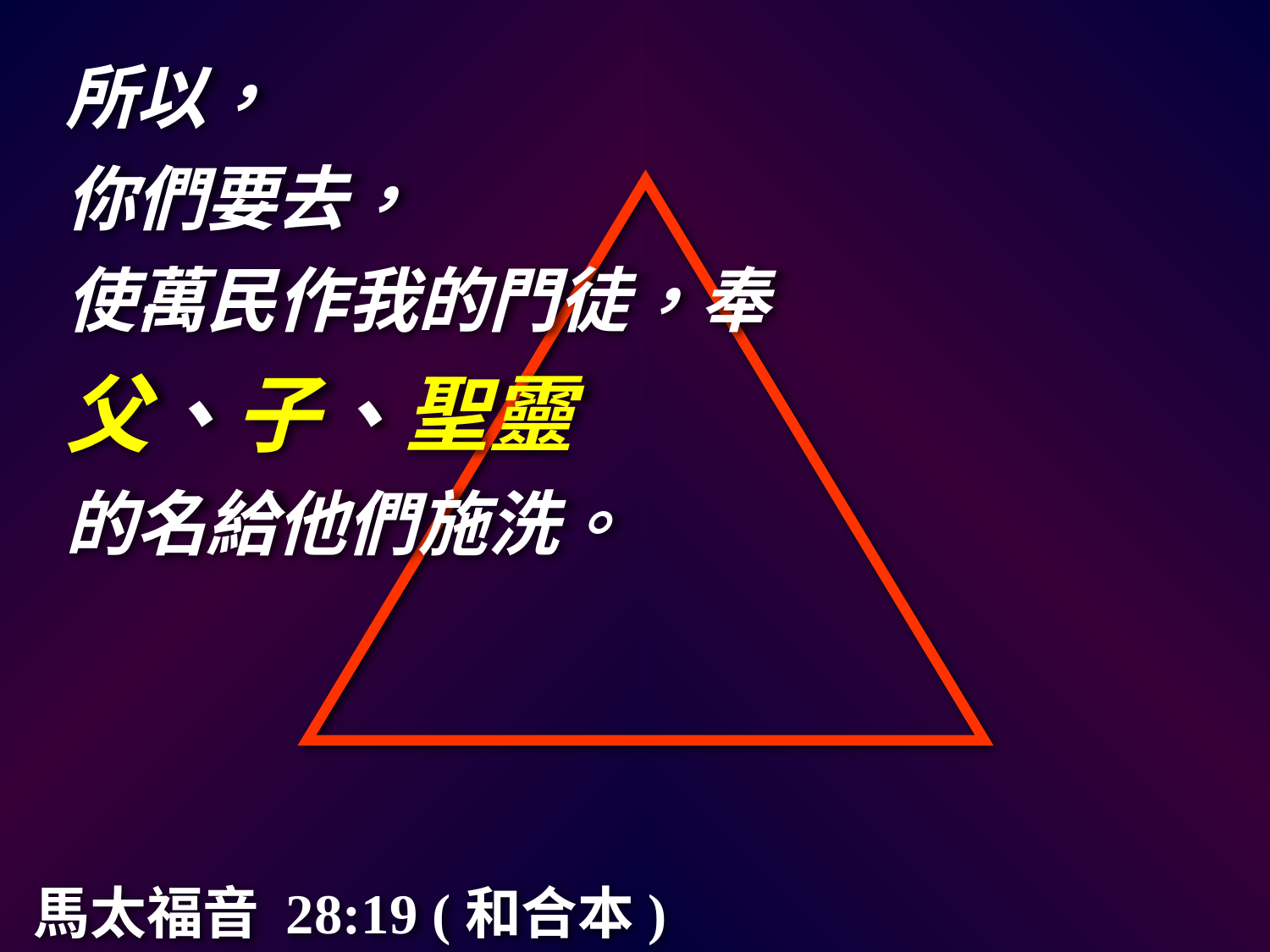

所以，
你們要去，
使萬民作我的門徒，奉
父、子、聖靈
的名給他們施洗。

馬太福音 28:19 (和合本)